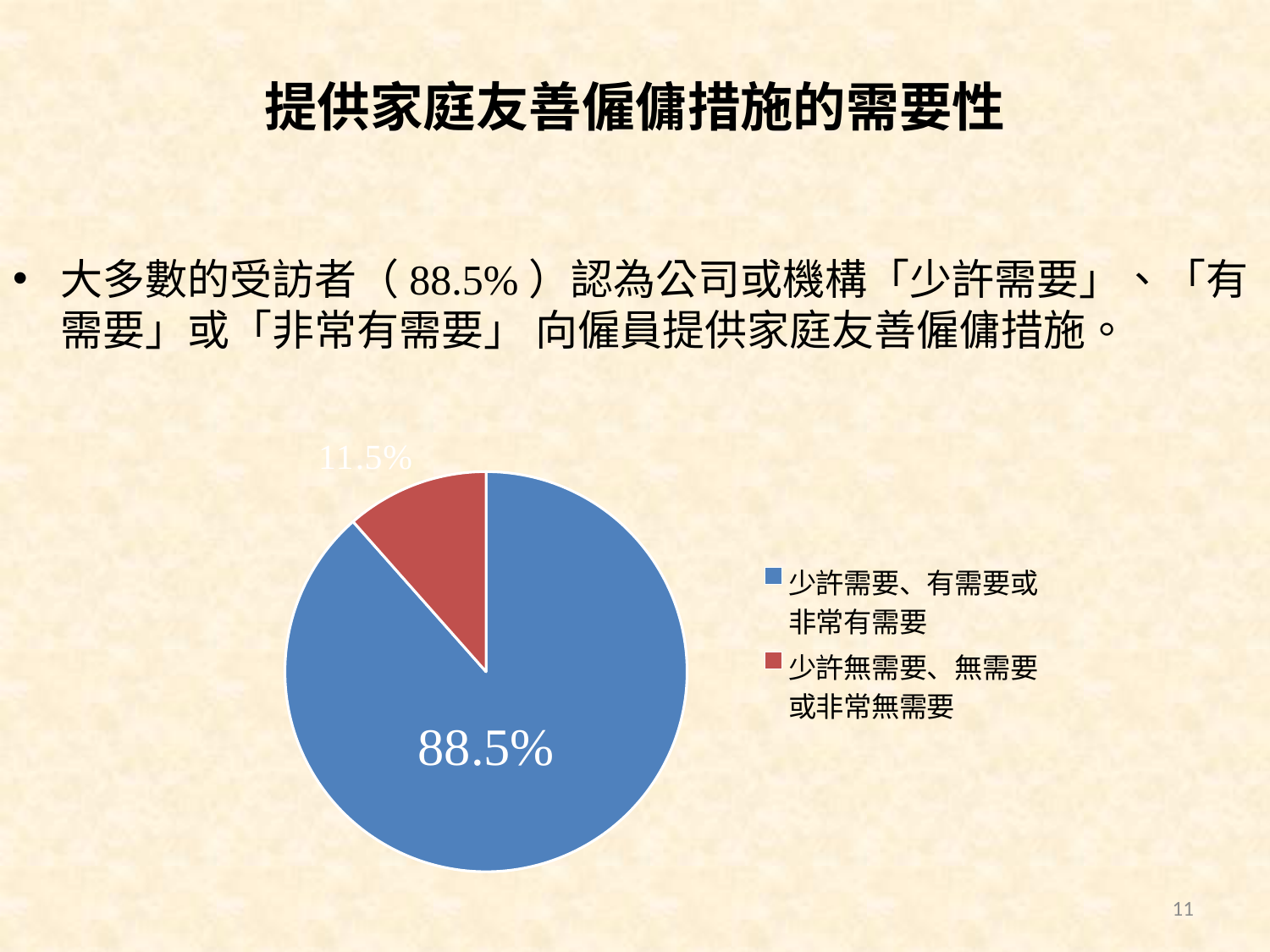

# 提供家庭友善僱傭措施的需要性
大多數的受訪者（88.5%）認為公司或機構「少許需要」、「有需要」或「非常有需要」 向僱員提供家庭友善僱傭措施。

### Chart

| Category |  |
|---|---|
| 少許需要、有需要或非常有需要 | 0.885 |
| 少許無需要、無需要或非常無需要 | 0.115 |
11